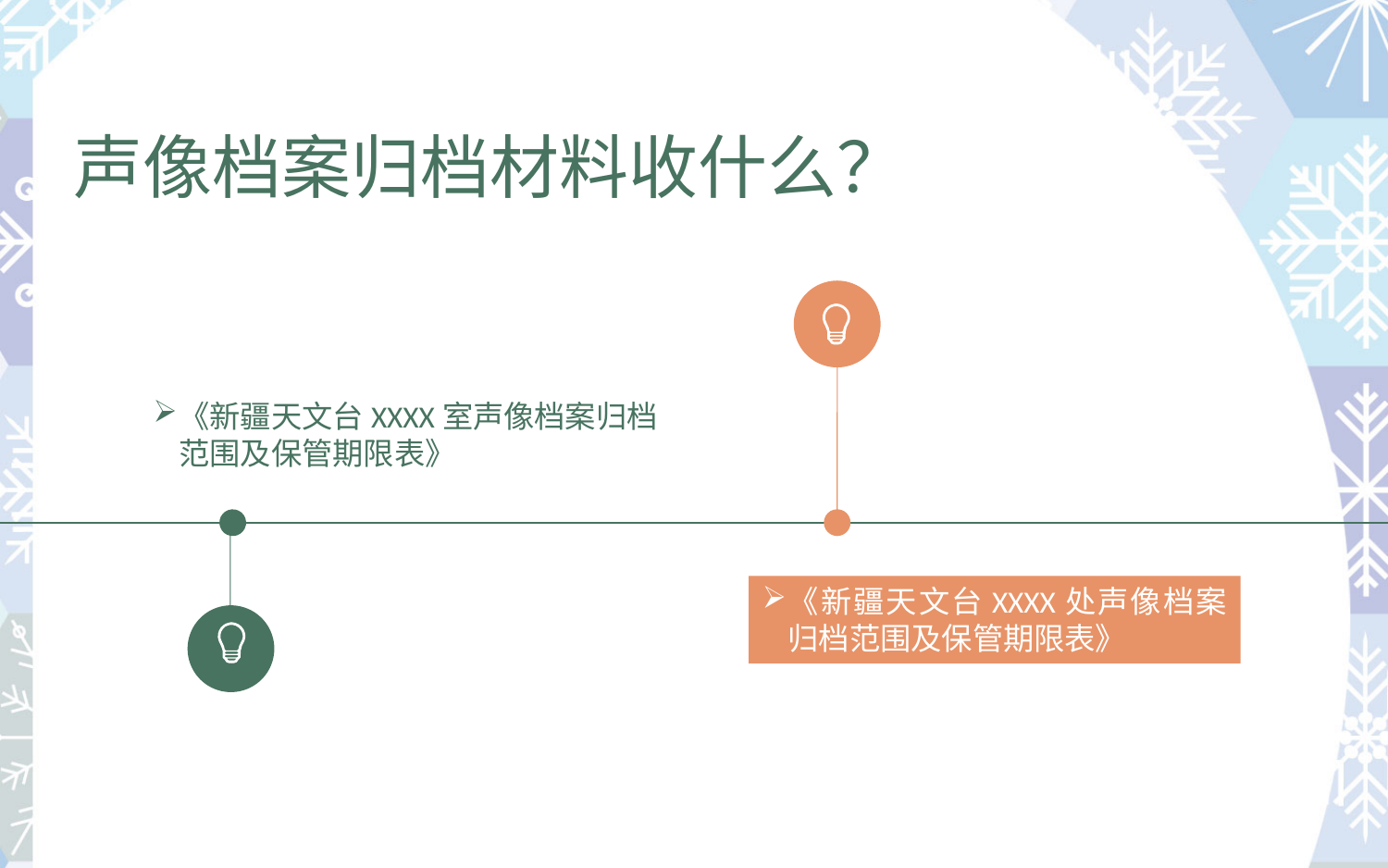

声像档案归档材料收什么？

《新疆天文台XXXX室声像档案归档范围及保管期限表》

《新疆天文台XXXX处声像档案归档范围及保管期限表》